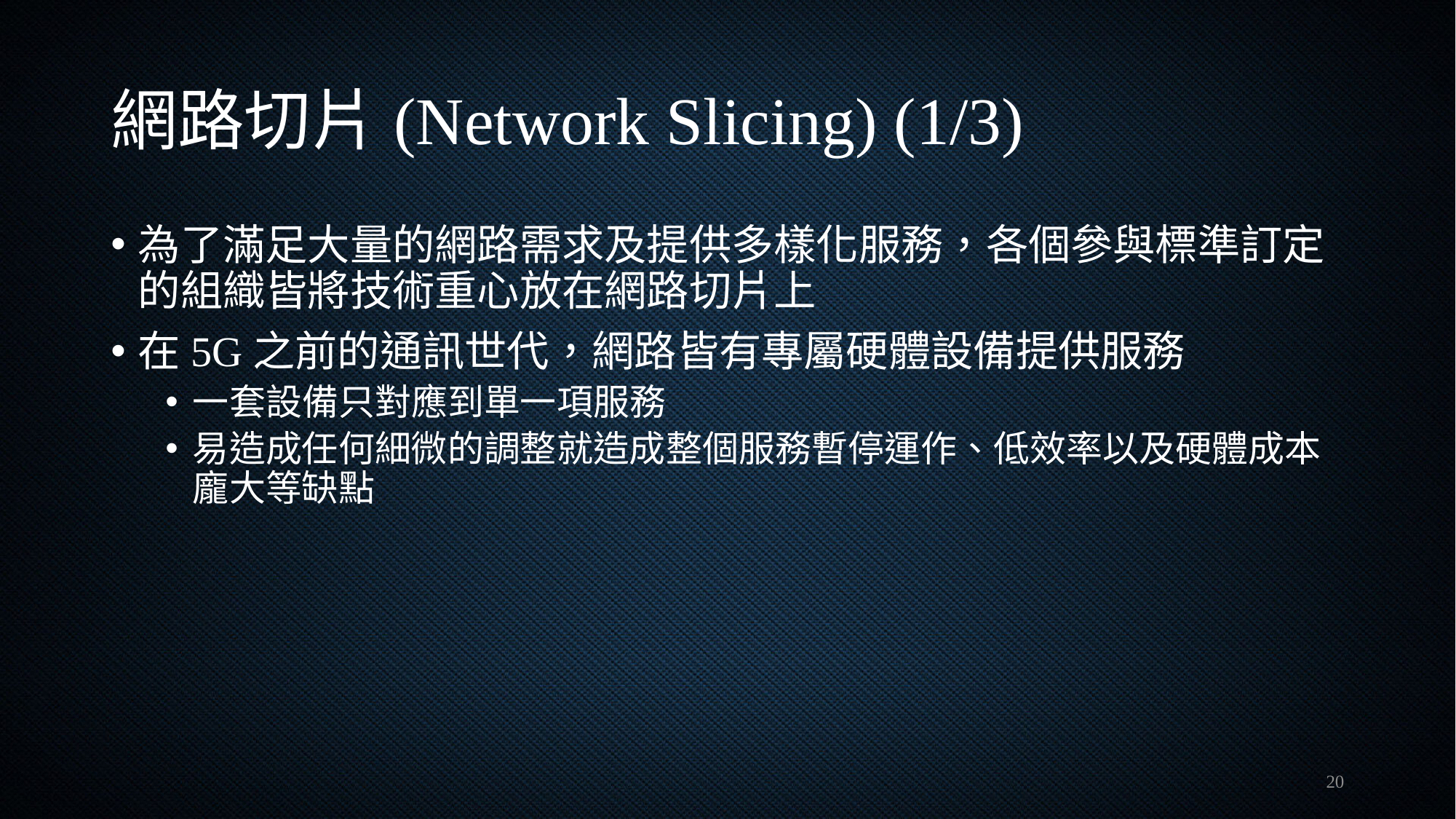

# 網路切片(Network Slicing) (1/3)
為了滿足大量的網路需求及提供多樣化服務，各個參與標準訂定的組織皆將技術重心放在網路切片上
在5G之前的通訊世代，網路皆有專屬硬體設備提供服務
一套設備只對應到單一項服務
易造成任何細微的調整就造成整個服務暫停運作、低效率以及硬體成本龐大等缺點

20